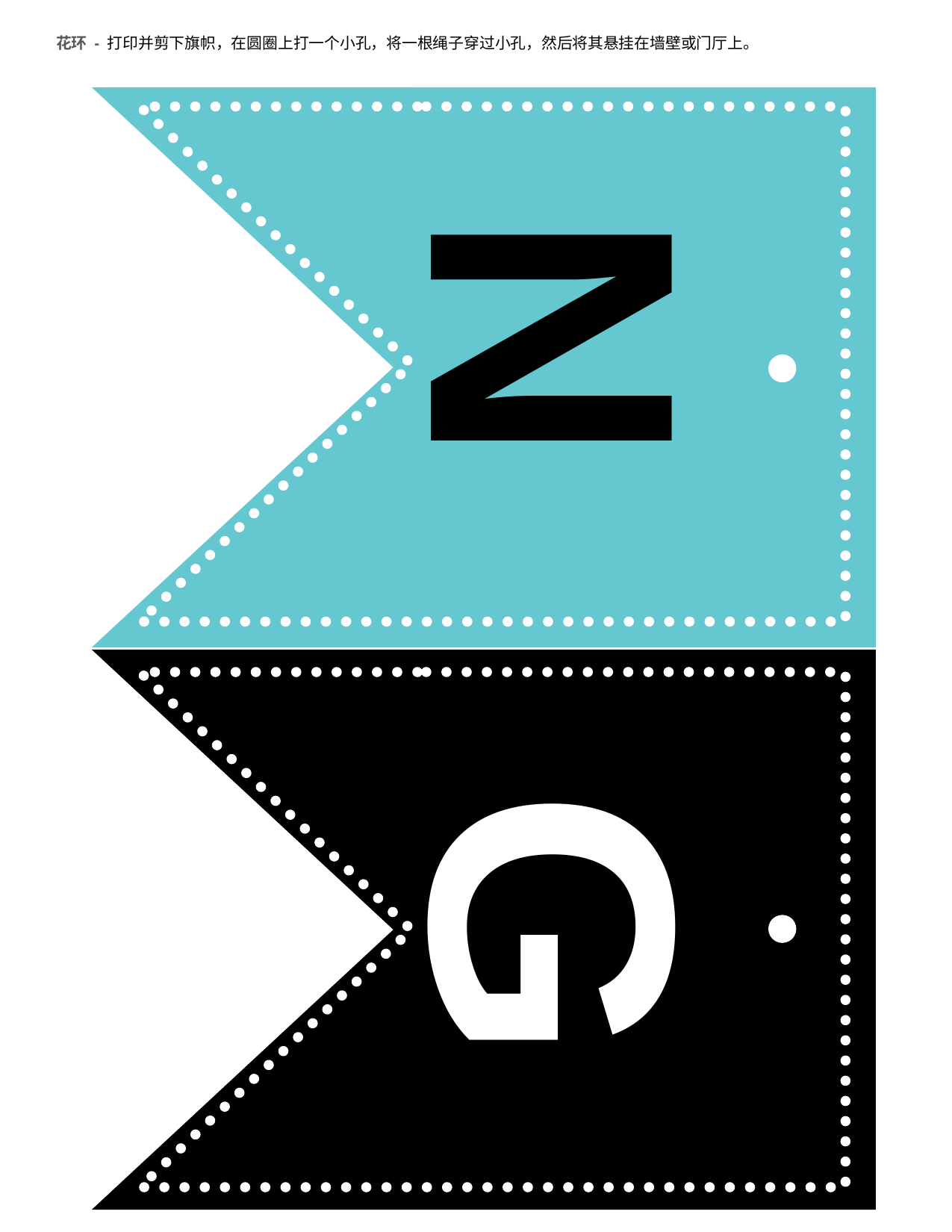

# 花环 - 打印并剪下旗帜，在圆圈上打一个小孔，将一根绳子穿过小孔，然后将其悬挂在墙壁或门厅上。
N
G